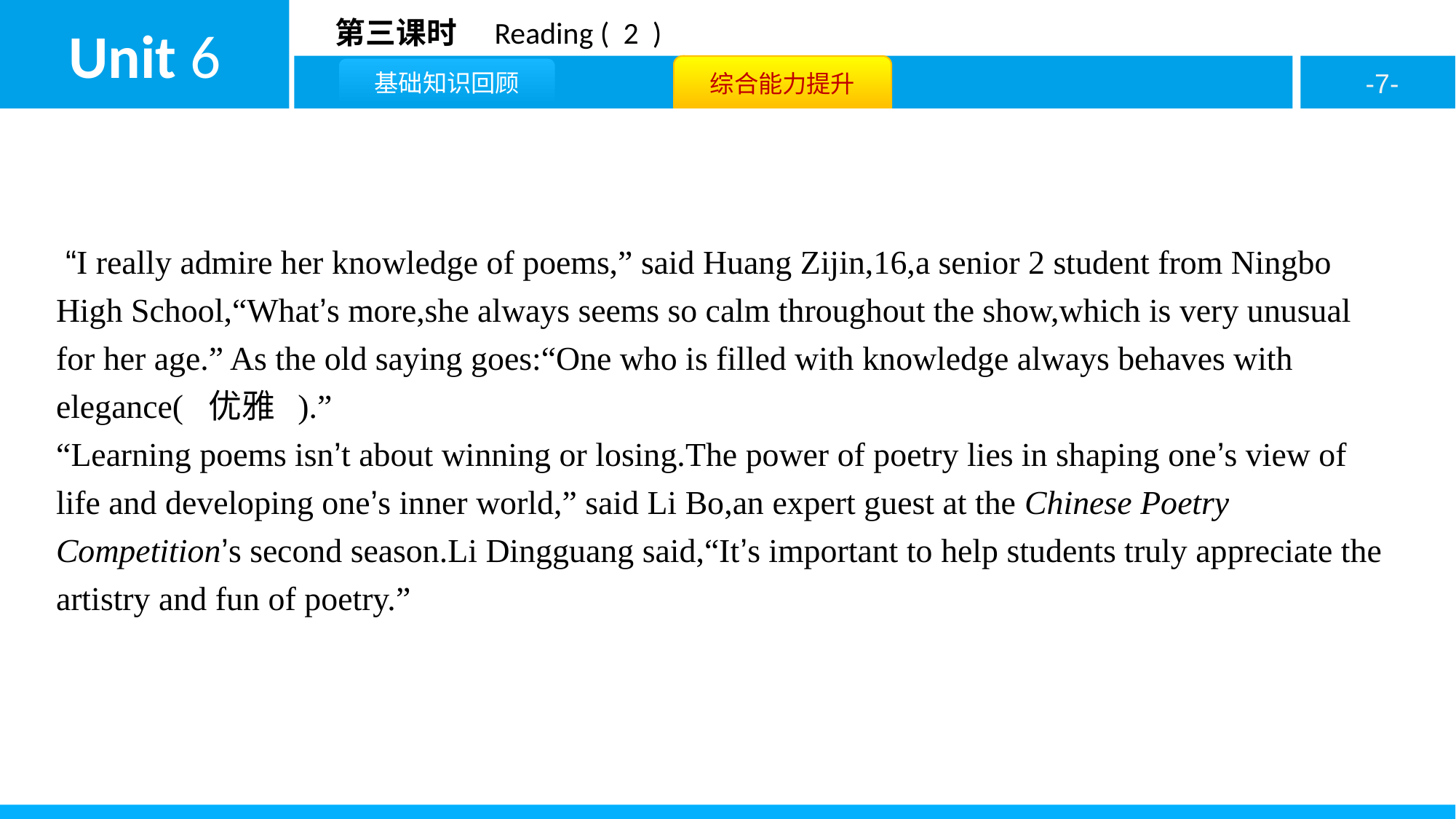

“I really admire her knowledge of poems,” said Huang Zijin,16,a senior 2 student from Ningbo High School,“What’s more,she always seems so calm throughout the show,which is very unusual for her age.” As the old saying goes:“One who is filled with knowledge always behaves with elegance(  优雅  ).”
“Learning poems isn’t about winning or losing.The power of poetry lies in shaping one’s view of life and developing one’s inner world,” said Li Bo,an expert guest at the Chinese Poetry Competition’s second season.Li Dingguang said,“It’s important to help students truly appreciate the artistry and fun of poetry.”